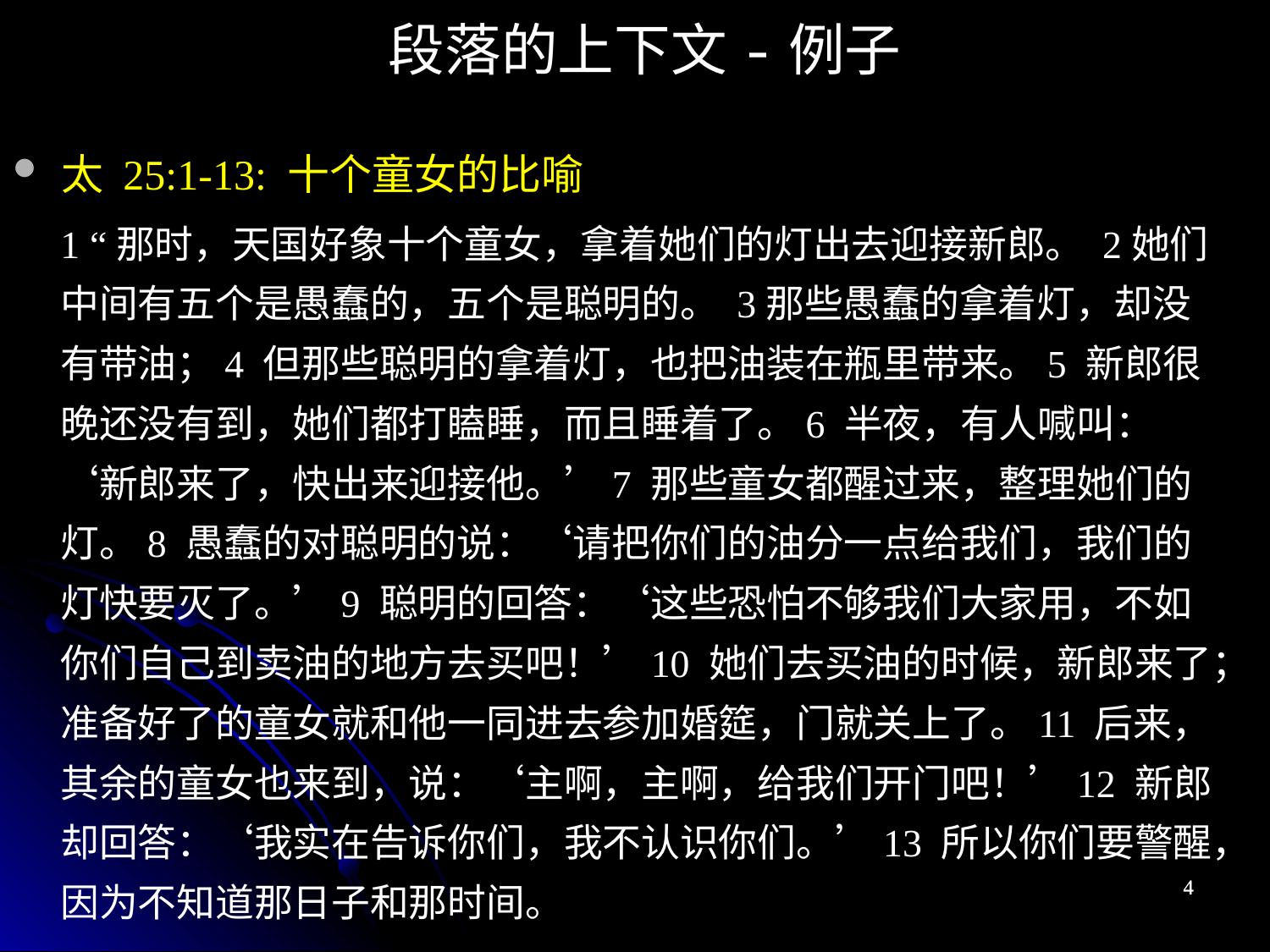

段落的上下文-例子
太 25:1-13: 十个童女的比喻
1 “那时，天国好象十个童女，拿着她们的灯出去迎接新郎。 2她们中间有五个是愚蠢的，五个是聪明的。 3那些愚蠢的拿着灯，却没有带油；4 但那些聪明的拿着灯，也把油装在瓶里带来。5 新郎很晚还没有到，她们都打瞌睡，而且睡着了。6 半夜，有人喊叫：‘新郎来了，快出来迎接他。’7 那些童女都醒过来，整理她们的灯。8 愚蠢的对聪明的说：‘请把你们的油分一点给我们，我们的灯快要灭了。’9 聪明的回答：‘这些恐怕不够我们大家用，不如你们自己到卖油的地方去买吧！’10 她们去买油的时候，新郎来了；准备好了的童女就和他一同进去参加婚筵，门就关上了。11 后来，其余的童女也来到，说：‘主啊，主啊，给我们开门吧！’12 新郎却回答：‘我实在告诉你们，我不认识你们。’13 所以你们要警醒，因为不知道那日子和那时间。
4
4